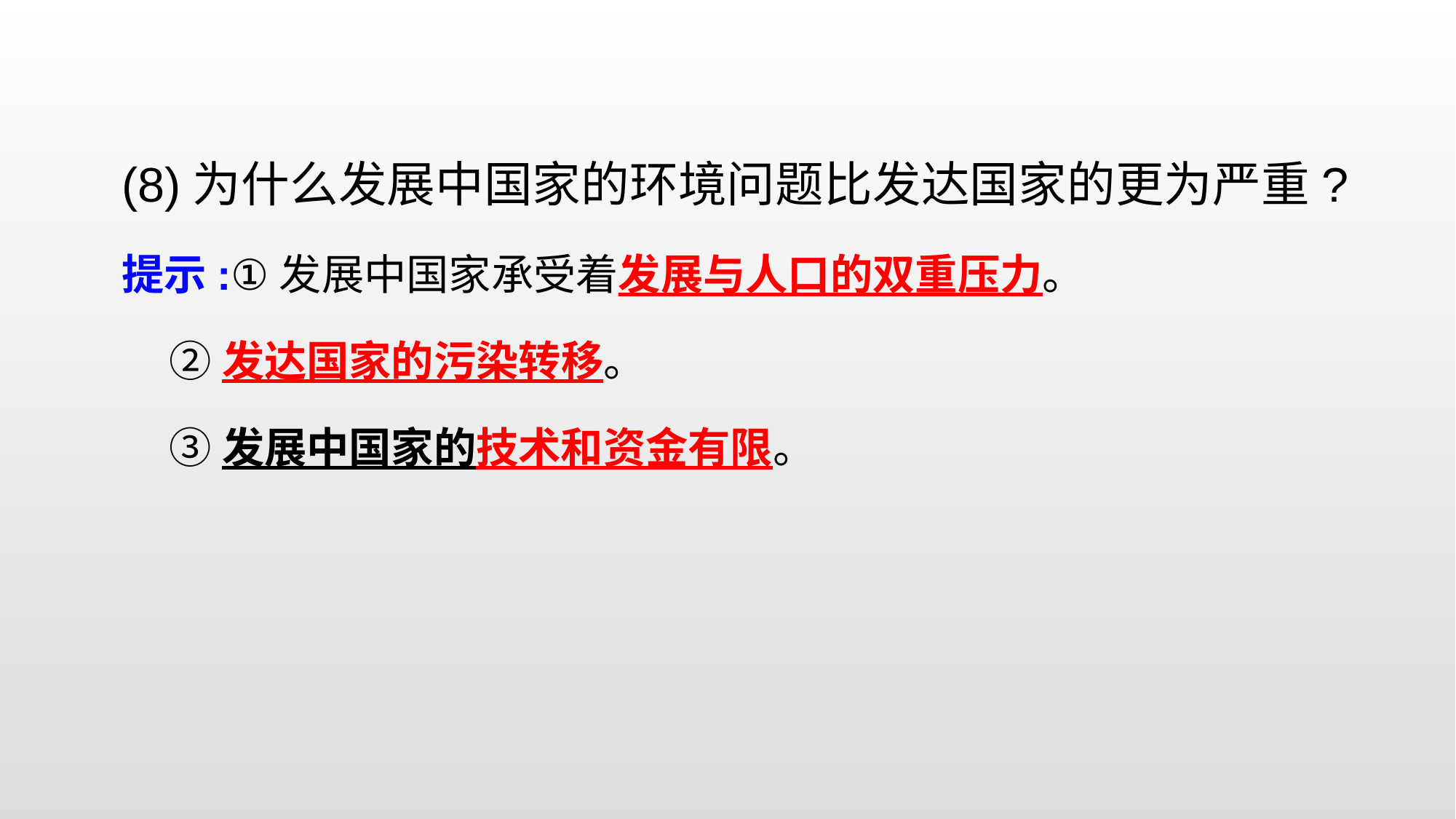

(8)为什么发展中国家的环境问题比发达国家的更为严重?
提示:①发展中国家承受着发展与人口的双重压力。
     ②发达国家的污染转移。
     ③发展中国家的技术和资金有限。